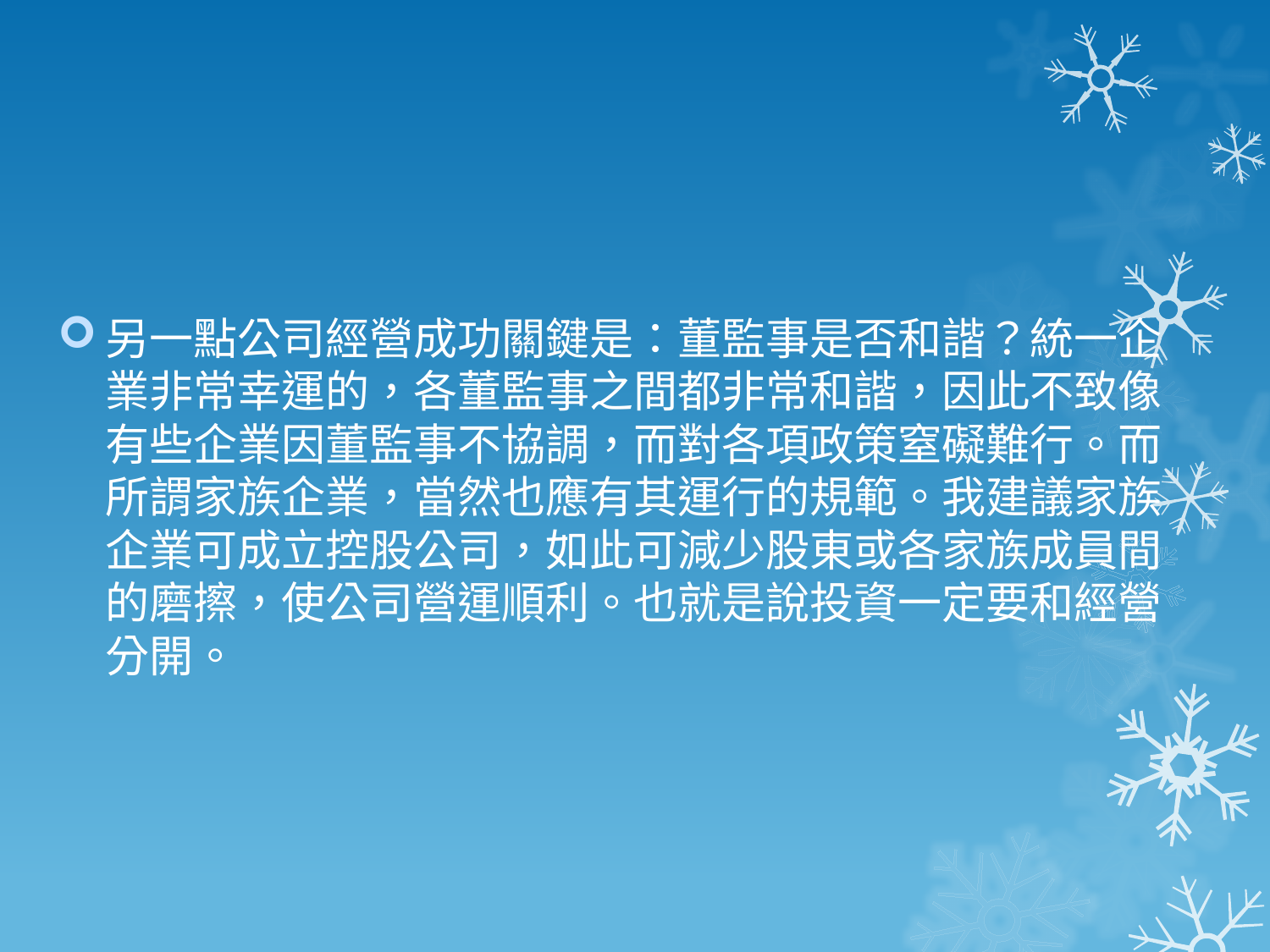

另一點公司經營成功關鍵是：董監事是否和諧？統一企業非常幸運的，各董監事之間都非常和諧，因此不致像有些企業因董監事不協調，而對各項政策窒礙難行。而所謂家族企業，當然也應有其運行的規範。我建議家族企業可成立控股公司，如此可減少股東或各家族成員間的磨擦，使公司營運順利。也就是說投資一定要和經營分開。